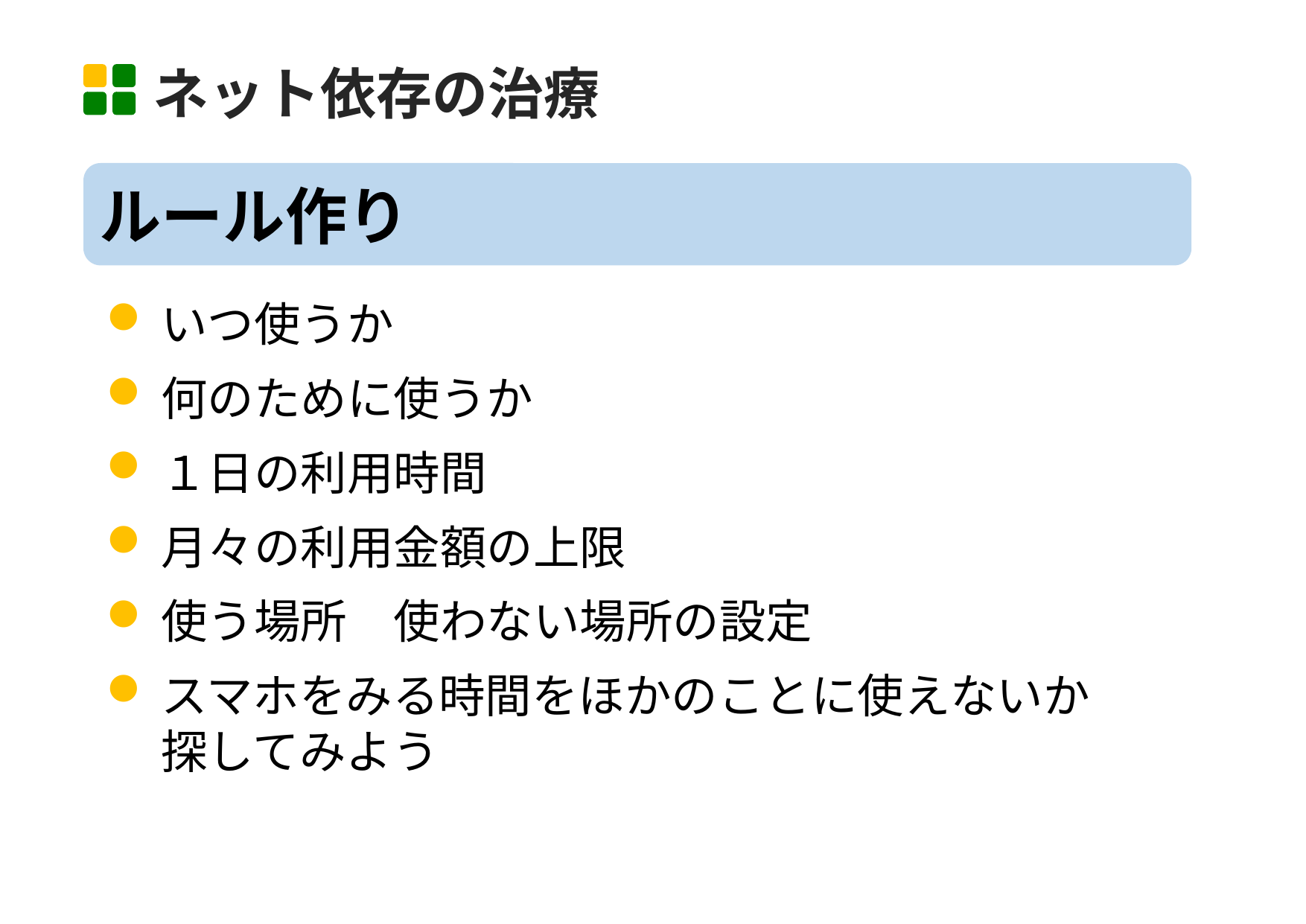

ネット依存の治療

ルール作り
いつ使うか
何のために使うか
１日の利用時間
月々の利用金額の上限
使う場所　使わない場所の設定
スマホをみる時間をほかのことに使えないか探してみよう